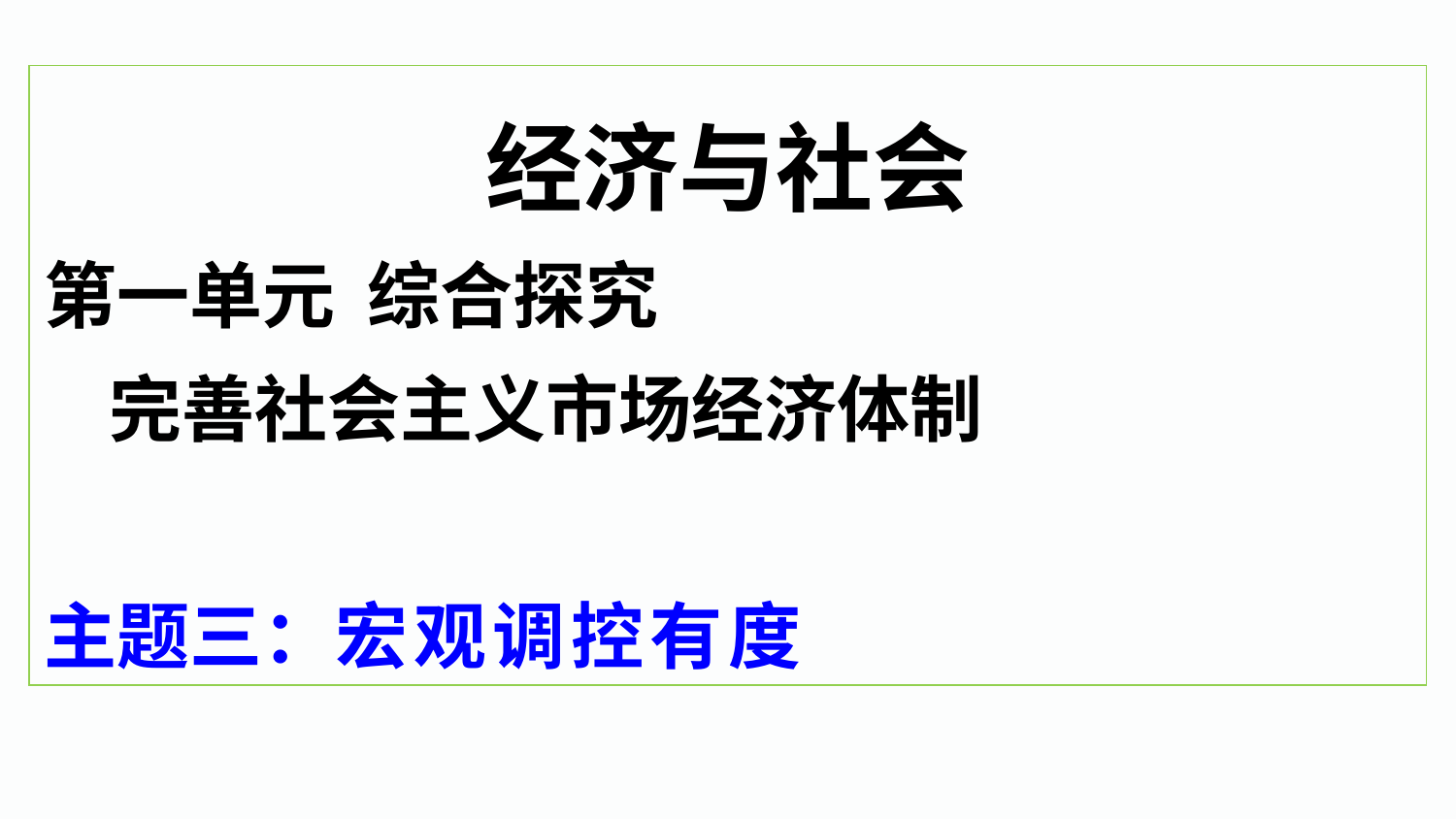

经济与社会
第一单元  综合探究
    完善社会主义市场经济体制

主题三：宏观调控有度